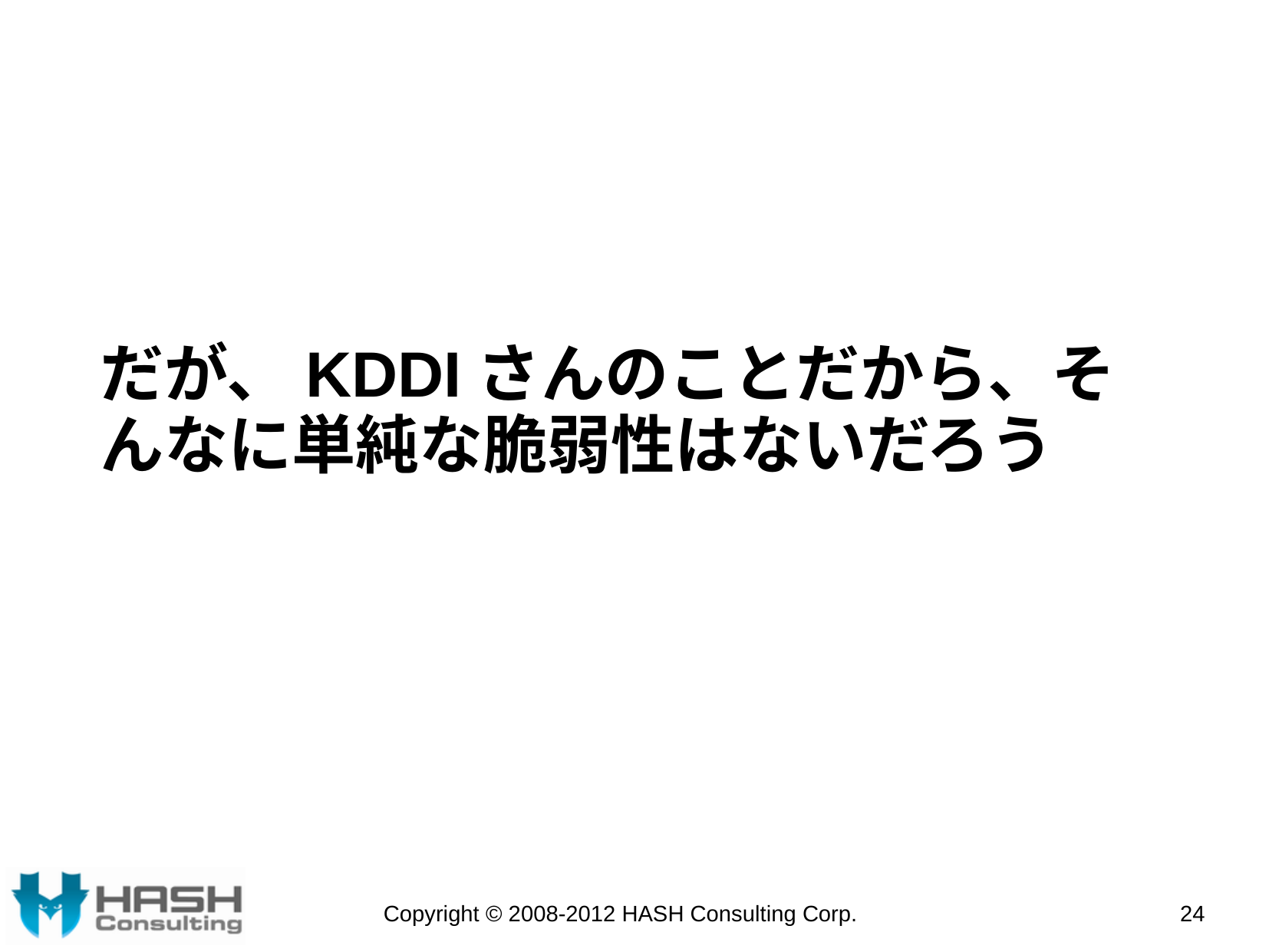

# だが、KDDIさんのことだから、そんなに単純な脆弱性はないだろう
Copyright © 2008-2012 HASH Consulting Corp.
24